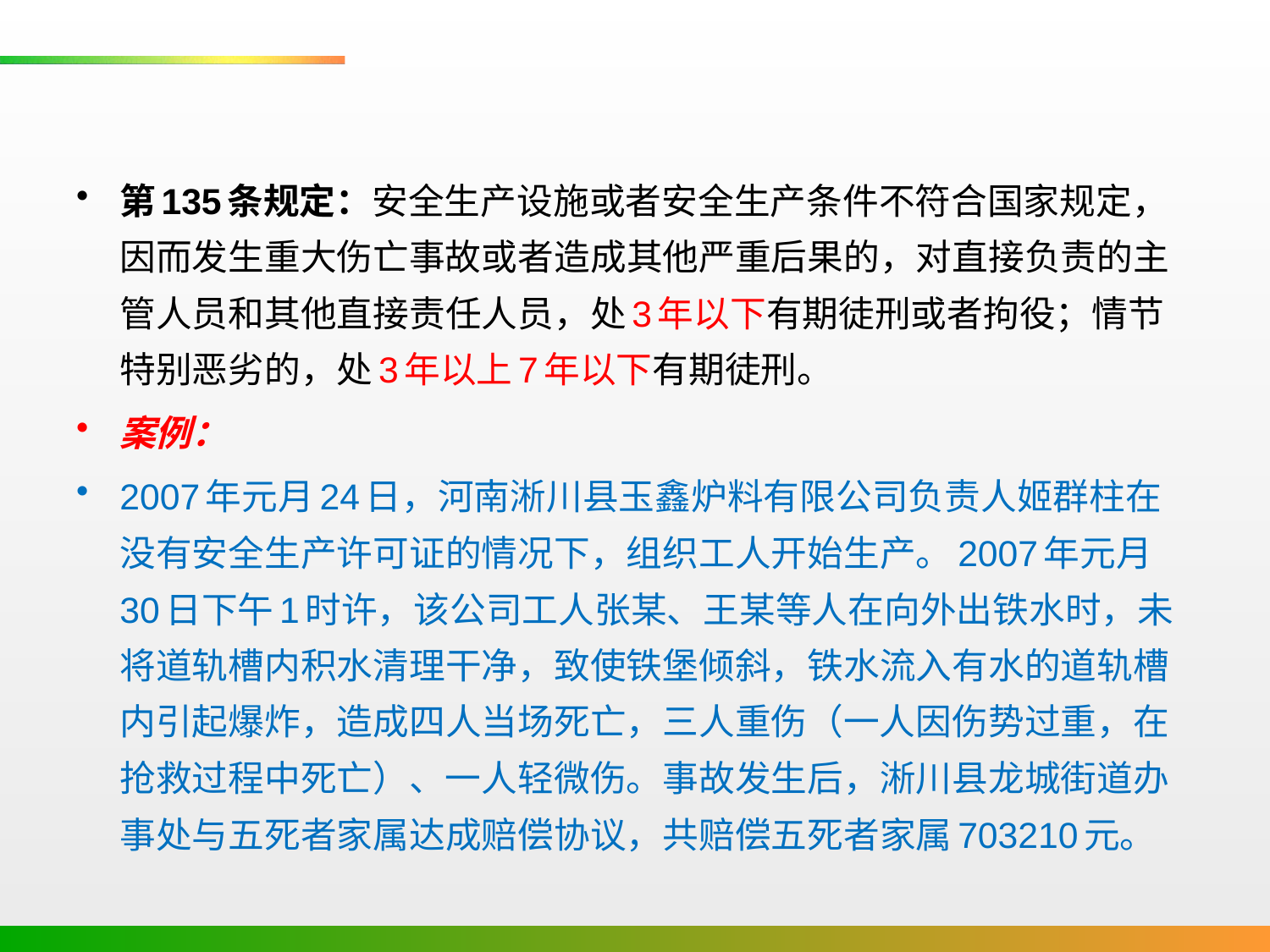

第135条规定：安全生产设施或者安全生产条件不符合国家规定，因而发生重大伤亡事故或者造成其他严重后果的，对直接负责的主管人员和其他直接责任人员，处3年以下有期徒刑或者拘役；情节特别恶劣的，处3年以上7年以下有期徒刑。
案例：
2007年元月24日，河南淅川县玉鑫炉料有限公司负责人姬群柱在没有安全生产许可证的情况下，组织工人开始生产。2007年元月30日下午1时许，该公司工人张某、王某等人在向外出铁水时，未将道轨槽内积水清理干净，致使铁堡倾斜，铁水流入有水的道轨槽内引起爆炸，造成四人当场死亡，三人重伤（一人因伤势过重，在抢救过程中死亡）、一人轻微伤。事故发生后，淅川县龙城街道办事处与五死者家属达成赔偿协议，共赔偿五死者家属703210元。